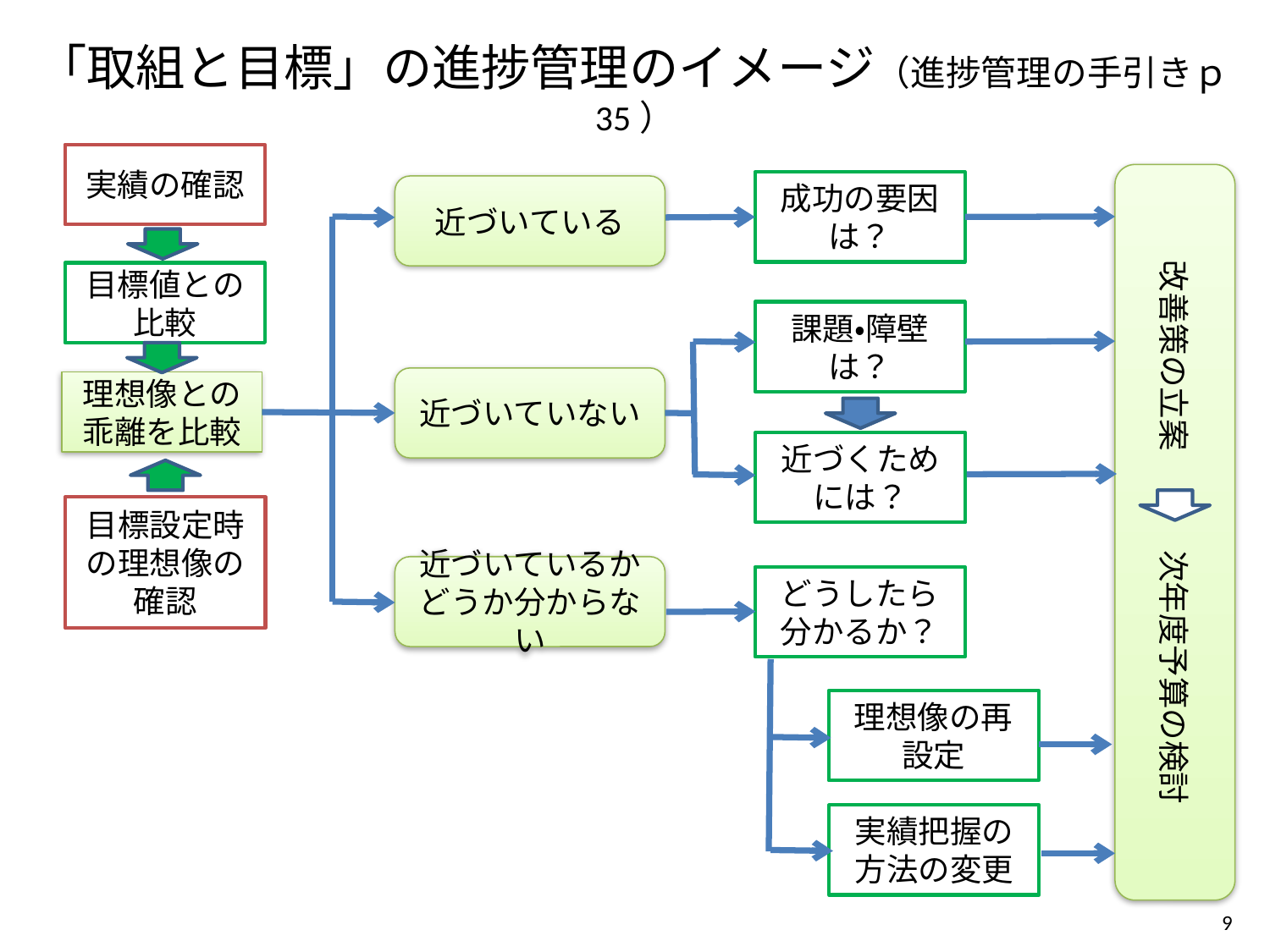

# 「取組と目標」の進捗管理のイメージ（進捗管理の手引きｐ35）
実績の確認
改善策の立案　     　次年度予算の検討
成功の要因は？
近づいている

目標値との比較
課題・障壁は？

近づいていない
理想像との乖離を比較

近づくためには？

目標設定時の理想像の確認
近づいているかどうか分からない
どうしたら
分かるか？
理想像の再設定
実績把握の方法の変更
9